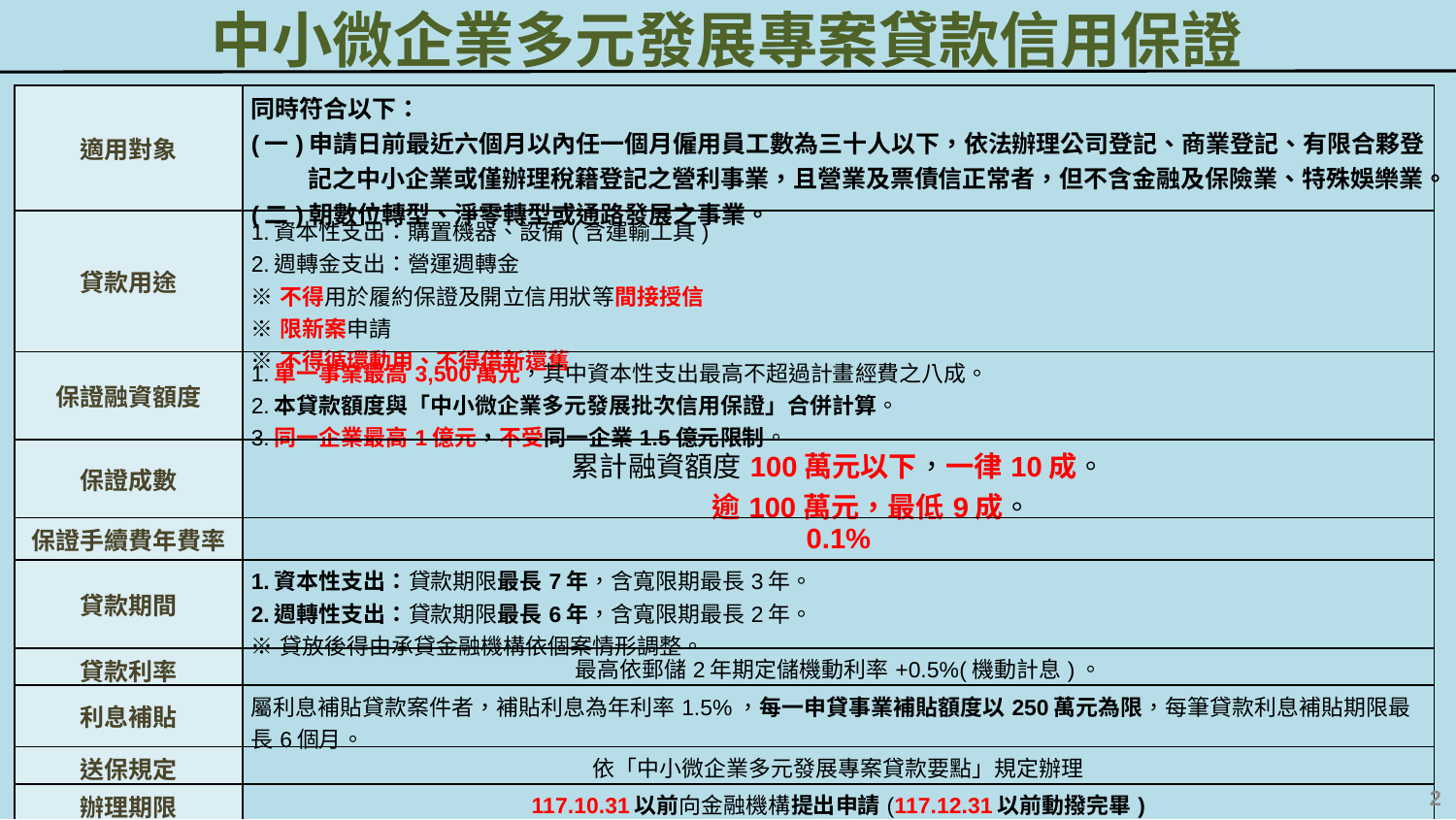

中小微企業多元發展專案貸款信用保證

| 適用對象 | 同時符合以下： (一)申請日前最近六個月以內任一個月僱用員工數為三十人以下，依法辦理公司登記、商業登記、有限合夥登記之中小企業或僅辦理稅籍登記之營利事業，且營業及票債信正常者，但不含金融及保險業、特殊娛樂業。 (二)朝數位轉型、淨零轉型或通路發展之事業。 |
| --- | --- |
| 貸款用途 | 1.資本性支出：購置機器、設備(含運輸工具) 2.週轉金支出：營運週轉金 ※不得用於履約保證及開立信用狀等間接授信 ※限新案申請 ※不得循環動用、不得借新還舊 |
| 保證融資額度 | 1.單一事業最高3,500萬元，其中資本性支出最高不超過計畫經費之八成。 2.本貸款額度與「中小微企業多元發展批次信用保證」合併計算。 3.同一企業最高1億元，不受同一企業1.5億元限制。 |
| 保證成數 | 累計融資額度100萬元以下，一律10成。 逾100萬元，最低9成。 |
| 保證手續費年費率 | 0.1% |
| 貸款期間 | 1.資本性支出：貸款期限最長7年，含寬限期最長3年。 2.週轉性支出：貸款期限最長6年，含寬限期最長2年。 ※貸放後得由承貸金融機構依個案情形調整。 |
| 貸款利率 | 最高依郵儲2年期定儲機動利率+0.5%(機動計息)。 |
| 利息補貼 | 屬利息補貼貸款案件者，補貼利息為年利率1.5%，每一申貸事業補貼額度以250萬元為限，每筆貸款利息補貼期限最長6個月。 |
| 送保規定 | 依「中小微企業多元發展專案貸款要點」規定辦理 |
| 辦理期限 | 117.10.31以前向金融機構提出申請(117.12.31以前動撥完畢) |
2